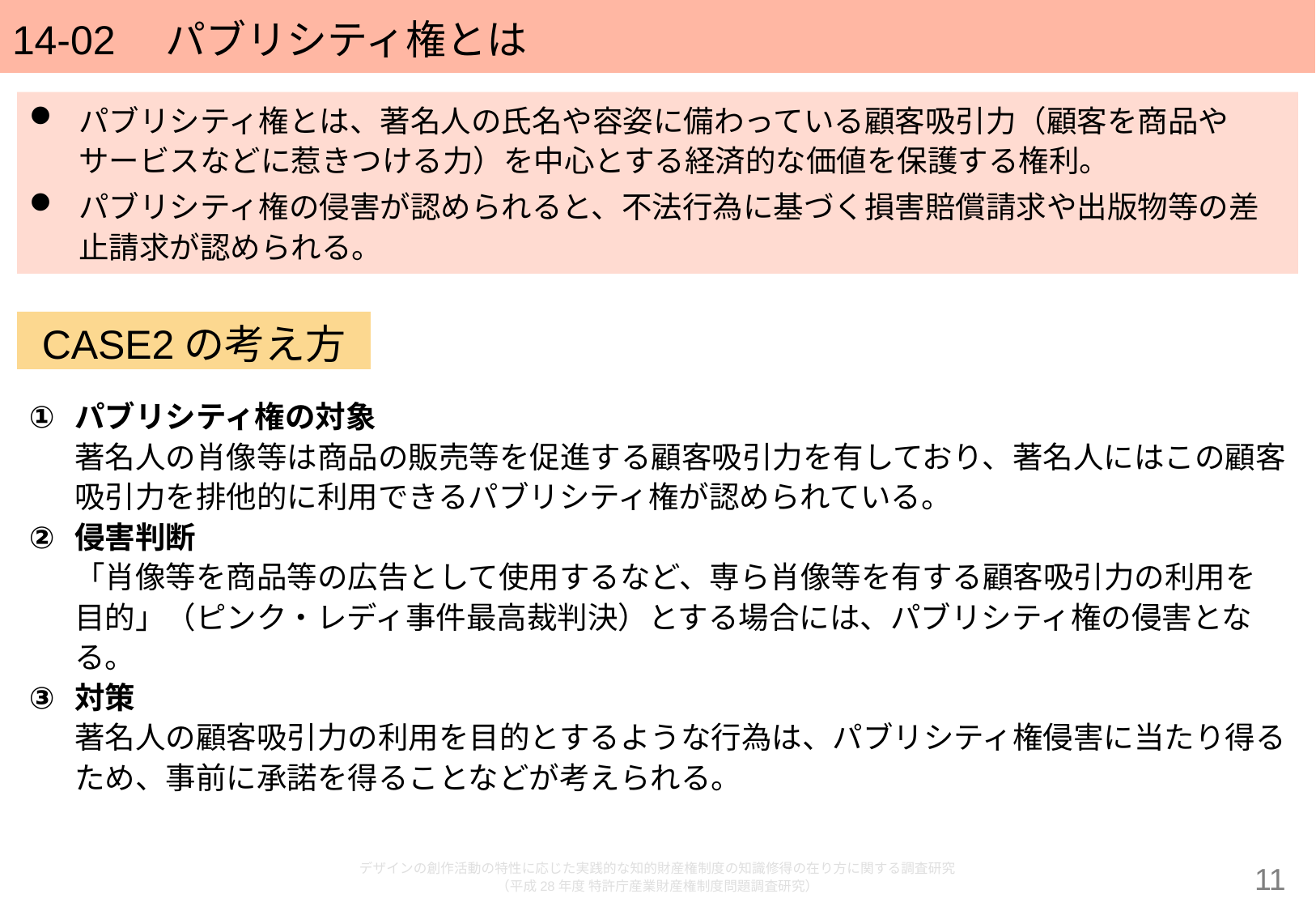

# 14-02　パブリシティ権とは
パブリシティ権とは、著名人の氏名や容姿に備わっている顧客吸引力（顧客を商品やサービスなどに惹きつける力）を中心とする経済的な価値を保護する権利。
パブリシティ権の侵害が認められると、不法行為に基づく損害賠償請求や出版物等の差止請求が認められる。
CASE2の考え方
パブリシティ権の対象
著名人の肖像等は商品の販売等を促進する顧客吸引力を有しており、著名人にはこの顧客吸引力を排他的に利用できるパブリシティ権が認められている。
侵害判断
「肖像等を商品等の広告として使用するなど、専ら肖像等を有する顧客吸引力の利用を目的」（ピンク・レディ事件最高裁判決）とする場合には、パブリシティ権の侵害となる。
対策
著名人の顧客吸引力の利用を目的とするような行為は、パブリシティ権侵害に当たり得るため、事前に承諾を得ることなどが考えられる。
デザインの創作活動の特性に応じた実践的な知的財産権制度の知識修得の在り方に関する調査研究
（平成28年度 特許庁産業財産権制度問題調査研究）
11